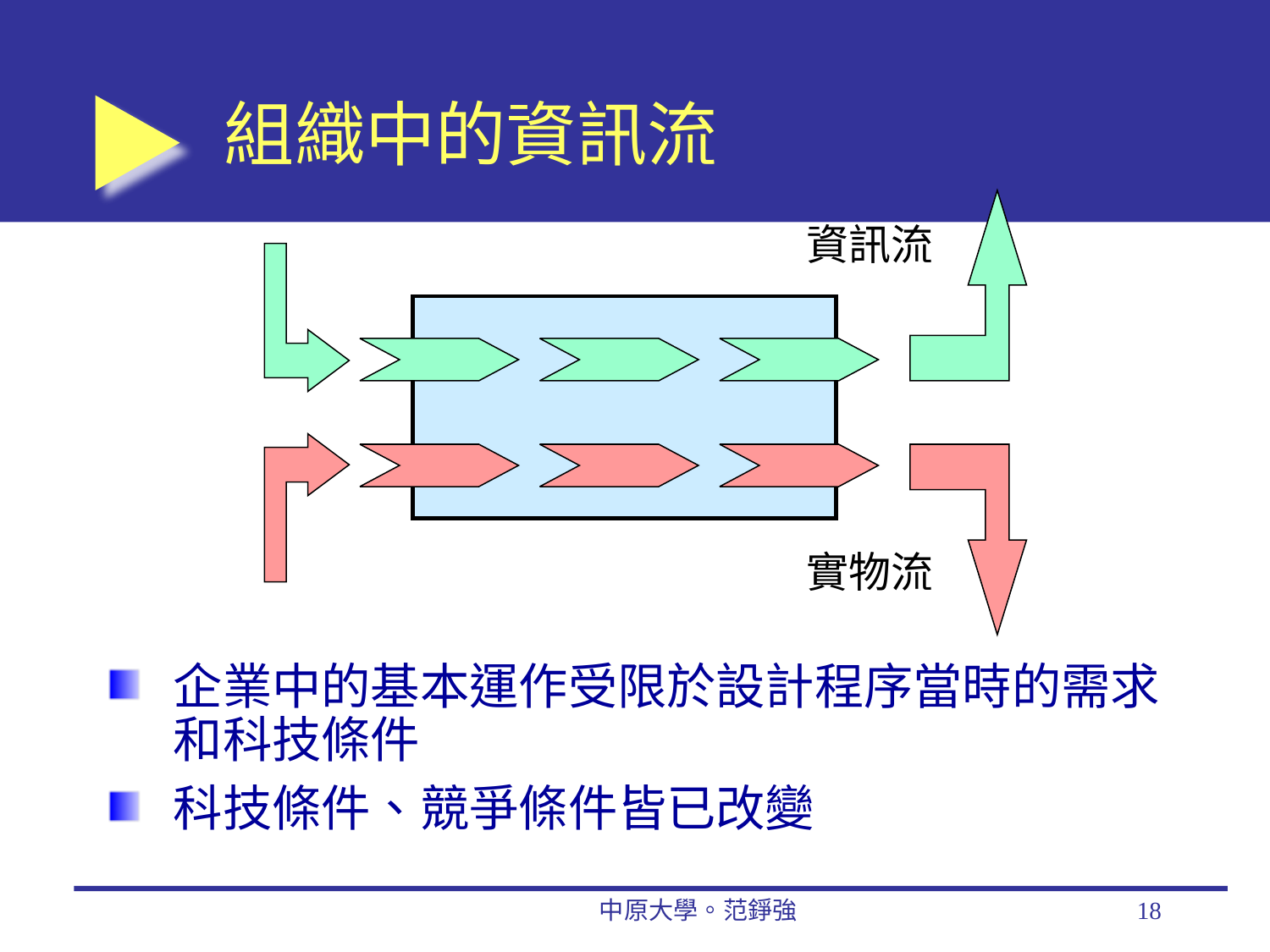

# 組織中的資訊流

資訊流

實物流
企業中的基本運作受限於設計程序當時的需求和科技條件
科技條件、競爭條件皆已改變
中原大學。范錚強
18